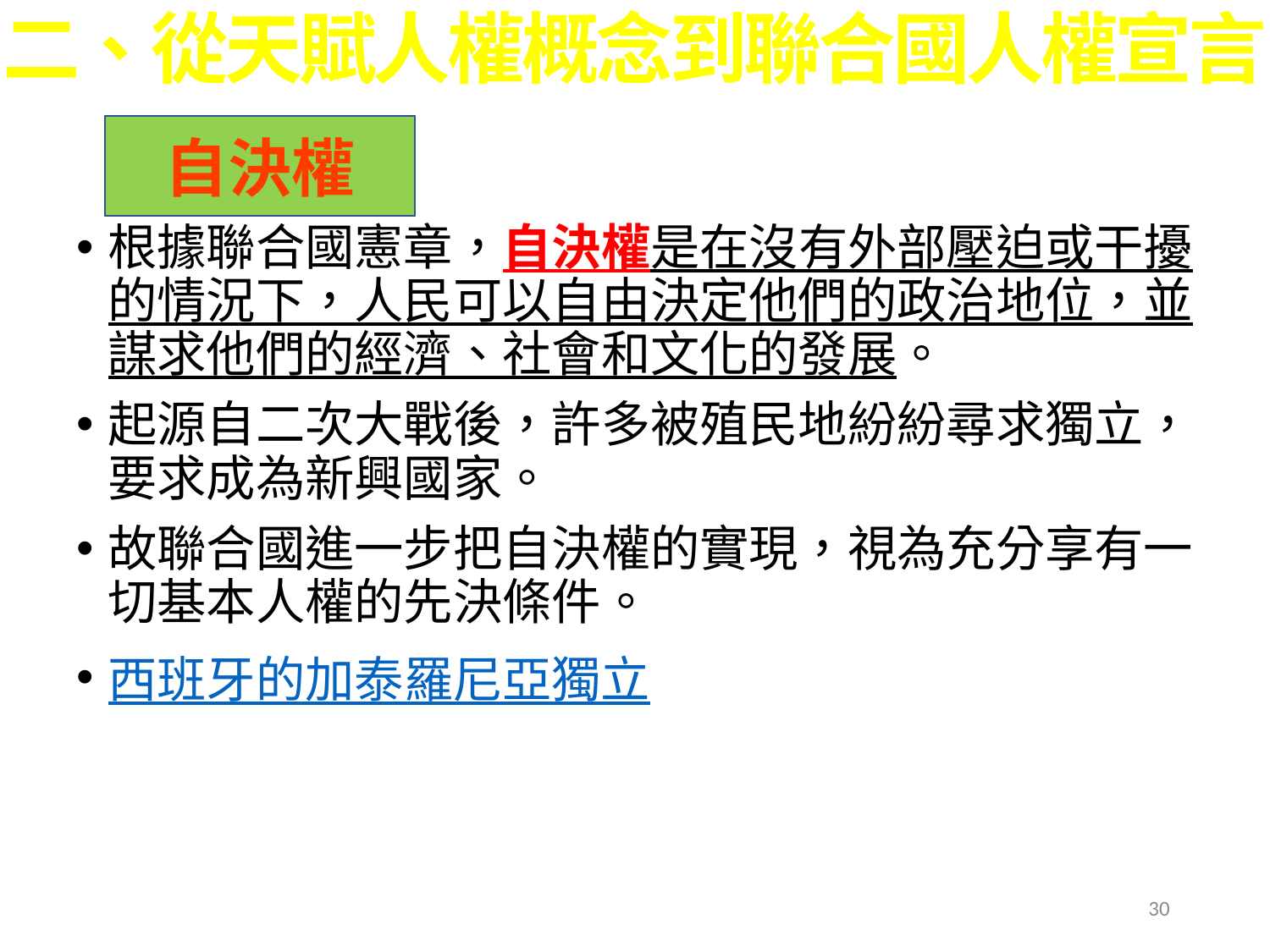

二、從天賦人權概念到聯合國人權宣言
自決權
根據聯合國憲章，自決權是在沒有外部壓迫或干擾的情況下，人民可以自由決定他們的政治地位，並謀求他們的經濟、社會和文化的發展。
起源自二次大戰後，許多被殖民地紛紛尋求獨立，要求成為新興國家。
故聯合國進一步把自決權的實現，視為充分享有一切基本人權的先決條件。
西班牙的加泰羅尼亞獨立
30